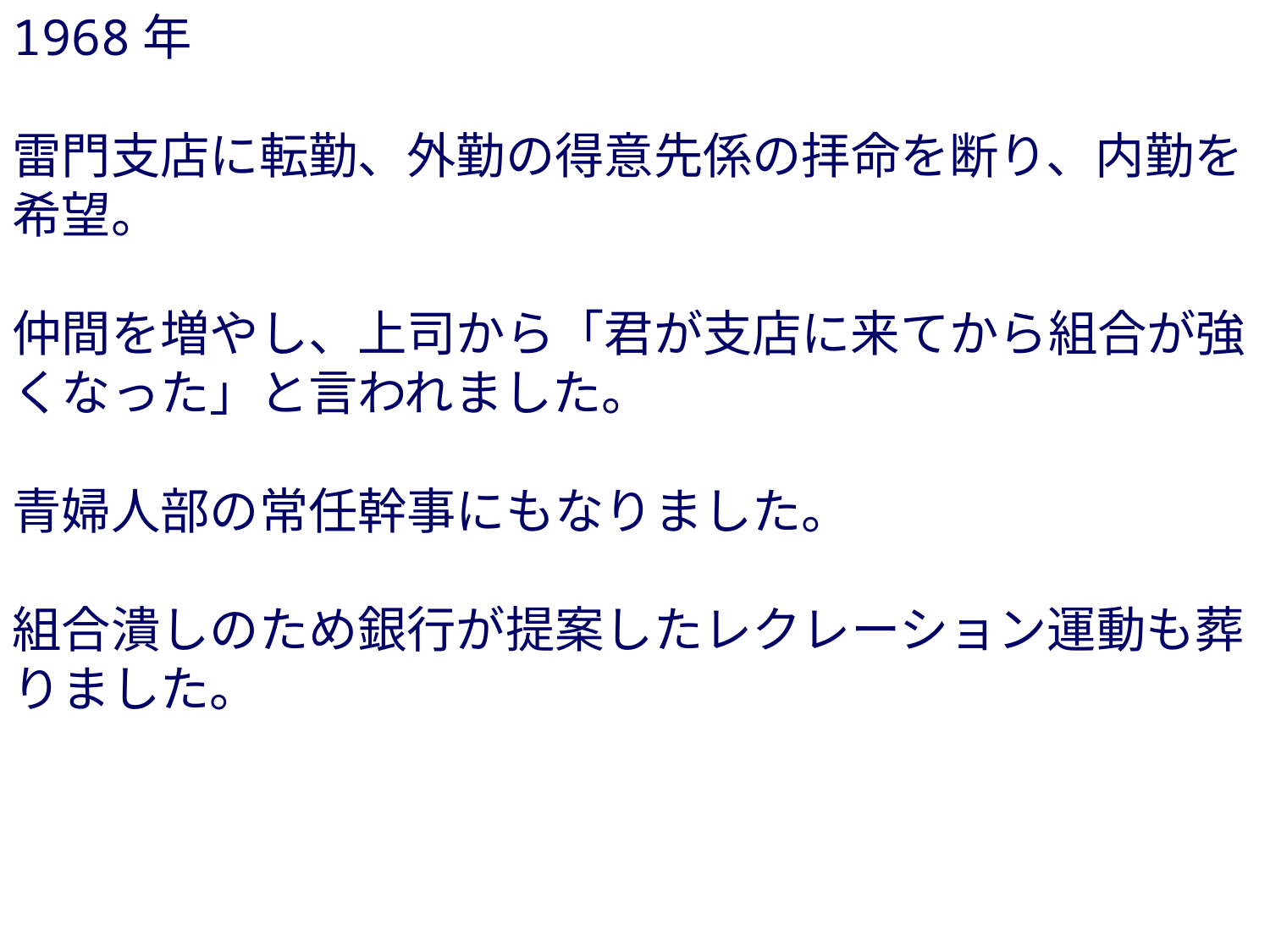

1968年

雷門支店に転勤、外勤の得意先係の拝命を断り、内勤を希望。

仲間を増やし、上司から「君が支店に来てから組合が強くなった」と言われました。

青婦人部の常任幹事にもなりました。

組合潰しのため銀行が提案したレクレーション運動も葬りました。